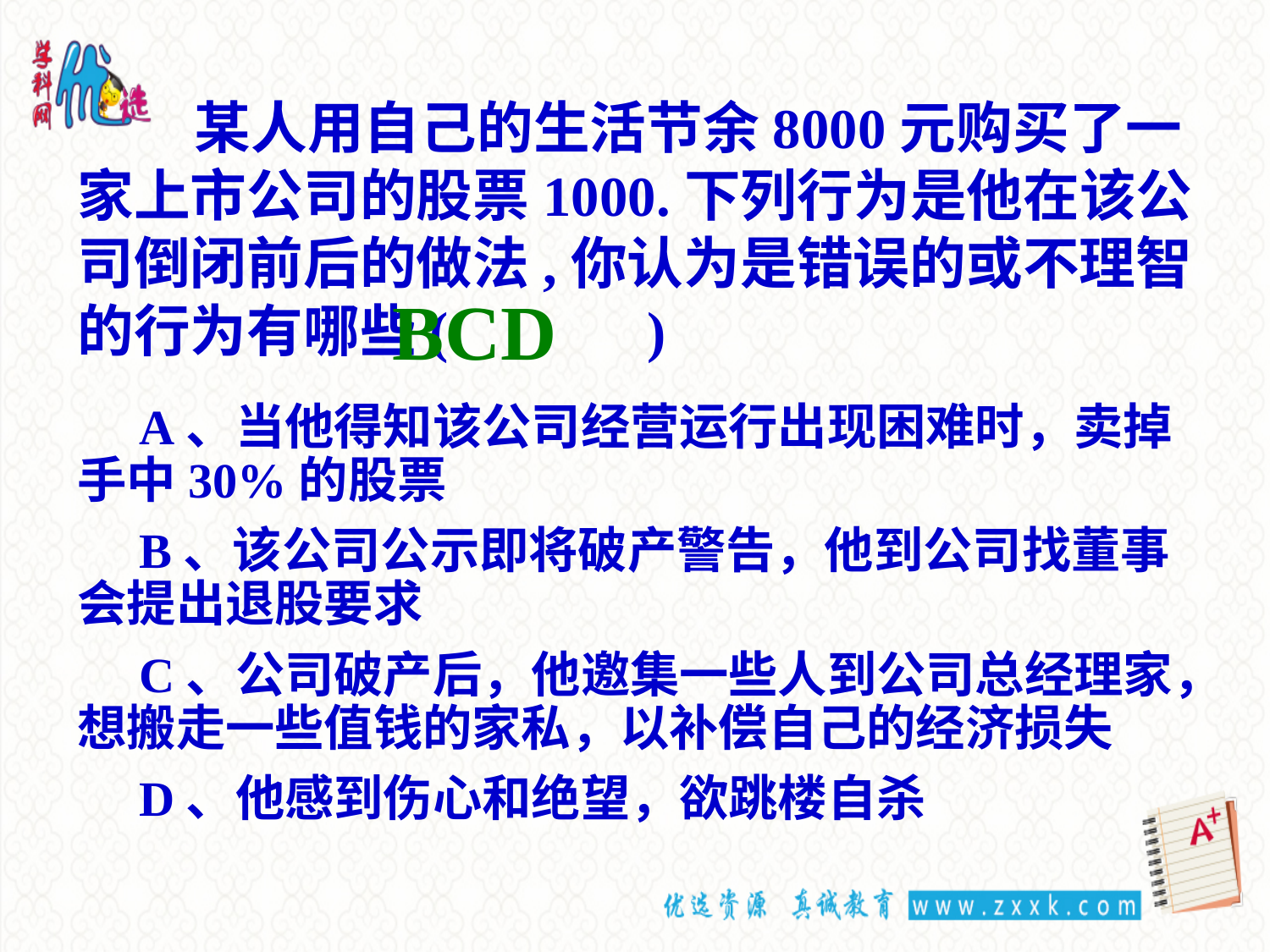

某人用自己的生活节余8000元购买了一家上市公司的股票1000.下列行为是他在该公司倒闭前后的做法,你认为是错误的或不理智的行为有哪些(              )
BCD
     A、当他得知该公司经营运行出现困难时，卖掉手中30%的股票
     B、该公司公示即将破产警告，他到公司找董事会提出退股要求
     C、公司破产后，他邀集一些人到公司总经理家，想搬走一些值钱的家私，以补偿自己的经济损失
     D、他感到伤心和绝望，欲跳楼自杀